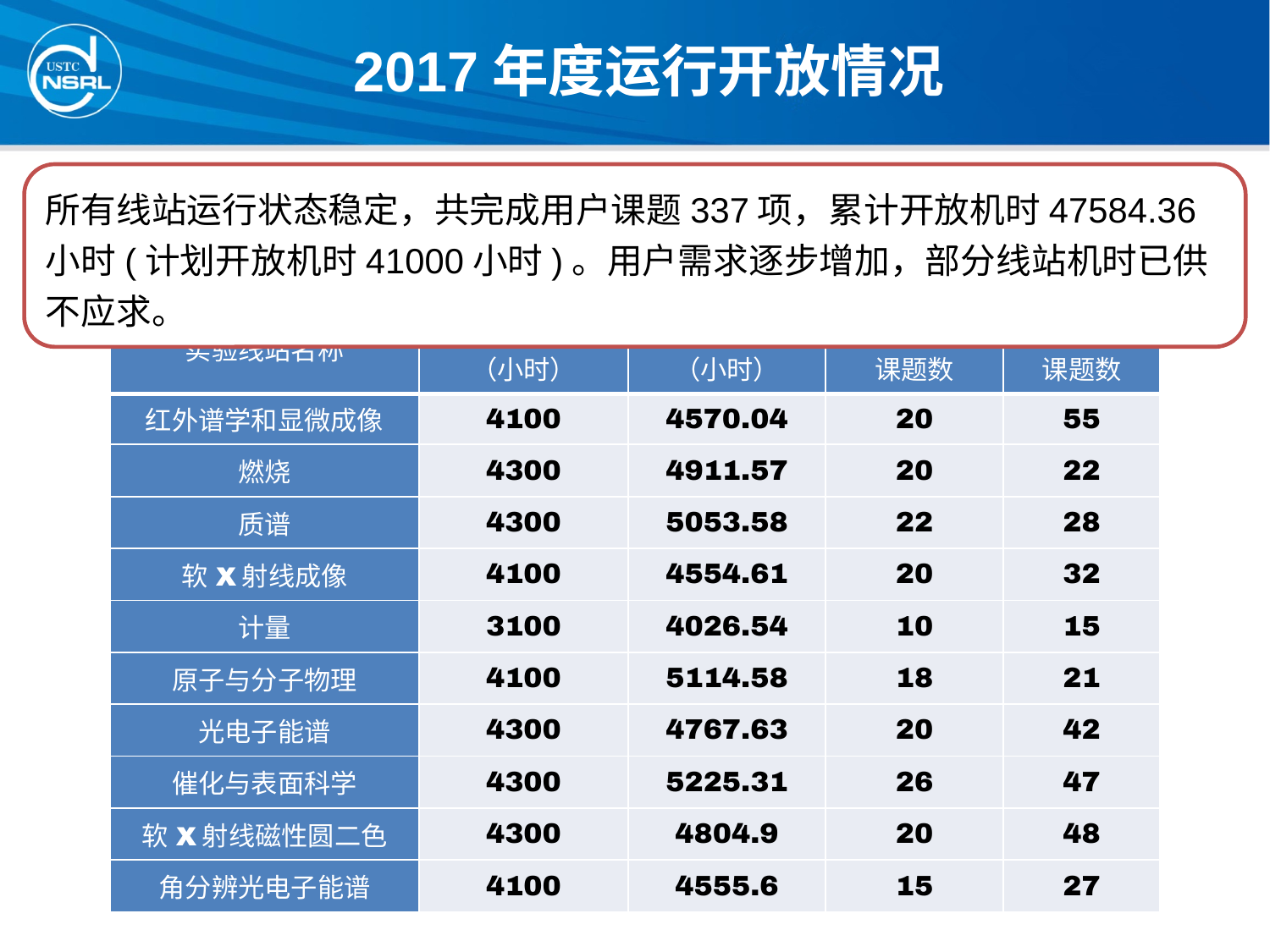

2017年度运行开放情况
所有线站运行状态稳定，共完成用户课题337项，累计开放机时47584.36小时(计划开放机时41000小时)。用户需求逐步增加，部分线站机时已供不应求。
| 实验线站名称 | 计划开放机时（小时） | 执行开放机时（小时） | 计划 课题数 | 执行 课题数 |
| --- | --- | --- | --- | --- |
| 红外谱学和显微成像 | 4100 | 4570.04 | 20 | 55 |
| 燃烧 | 4300 | 4911.57 | 20 | 22 |
| 质谱 | 4300 | 5053.58 | 22 | 28 |
| 软X射线成像 | 4100 | 4554.61 | 20 | 32 |
| 计量 | 3100 | 4026.54 | 10 | 15 |
| 原子与分子物理 | 4100 | 5114.58 | 18 | 21 |
| 光电子能谱 | 4300 | 4767.63 | 20 | 42 |
| 催化与表面科学 | 4300 | 5225.31 | 26 | 47 |
| 软X射线磁性圆二色 | 4300 | 4804.9 | 20 | 48 |
| 角分辨光电子能谱 | 4100 | 4555.6 | 15 | 27 |